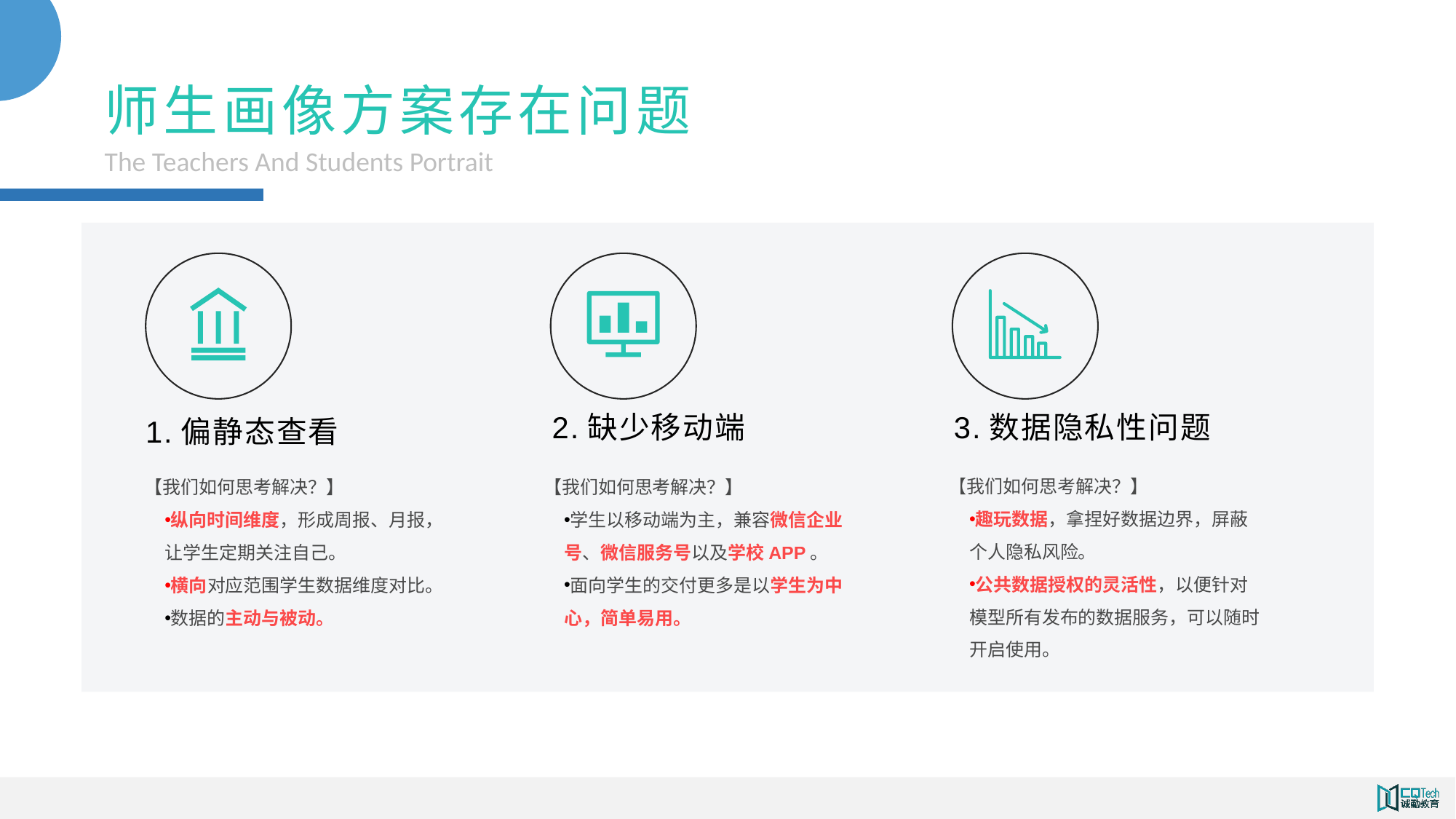

师生画像方案存在问题
The Teachers And Students Portrait

2.缺少移动端
3.数据隐私性问题
1.偏静态查看
【我们如何思考解决？】
趣玩数据，拿捏好数据边界，屏蔽个人隐私风险。
公共数据授权的灵活性，以便针对模型所有发布的数据服务，可以随时开启使用。

【我们如何思考解决？】
学生以移动端为主，兼容微信企业号、微信服务号以及学校APP。
面向学生的交付更多是以学生为中心，简单易用。

【我们如何思考解决？】
纵向时间维度，形成周报、月报，让学生定期关注自己。
横向对应范围学生数据维度对比。
数据的主动与被动。